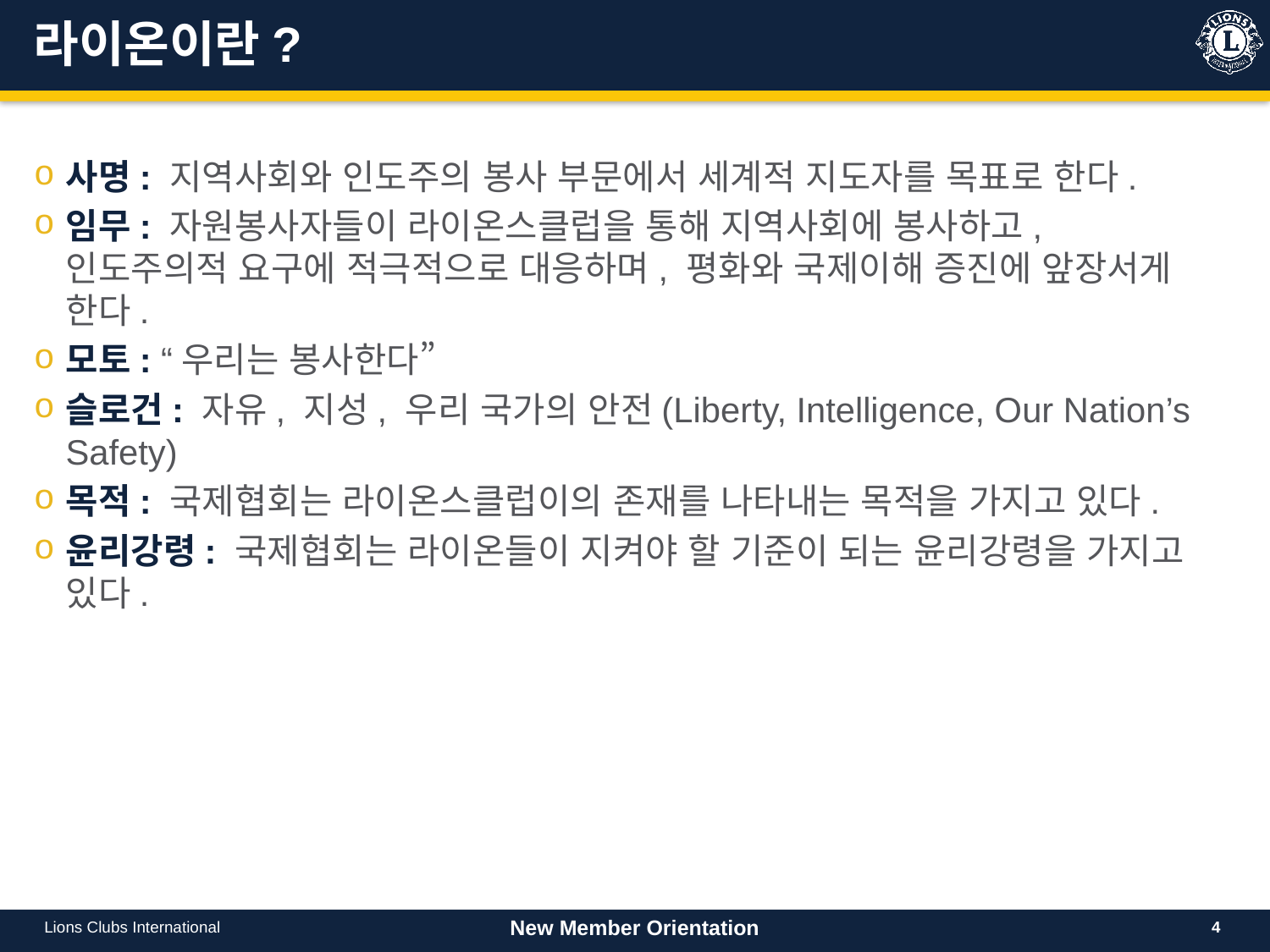

# 라이온이란?
사명: 지역사회와 인도주의 봉사 부문에서 세계적 지도자를 목표로 한다.
임무: 자원봉사자들이 라이온스클럽을 통해 지역사회에 봉사하고, 인도주의적 요구에 적극적으로 대응하며, 평화와 국제이해 증진에 앞장서게 한다.
모토: “우리는 봉사한다”
슬로건: 자유, 지성, 우리 국가의 안전(Liberty, Intelligence, Our Nation’s Safety)
목적: 국제협회는 라이온스클럽이의 존재를 나타내는 목적을 가지고 있다.
윤리강령: 국제협회는 라이온들이 지켜야 할 기준이 되는 윤리강령을 가지고 있다.